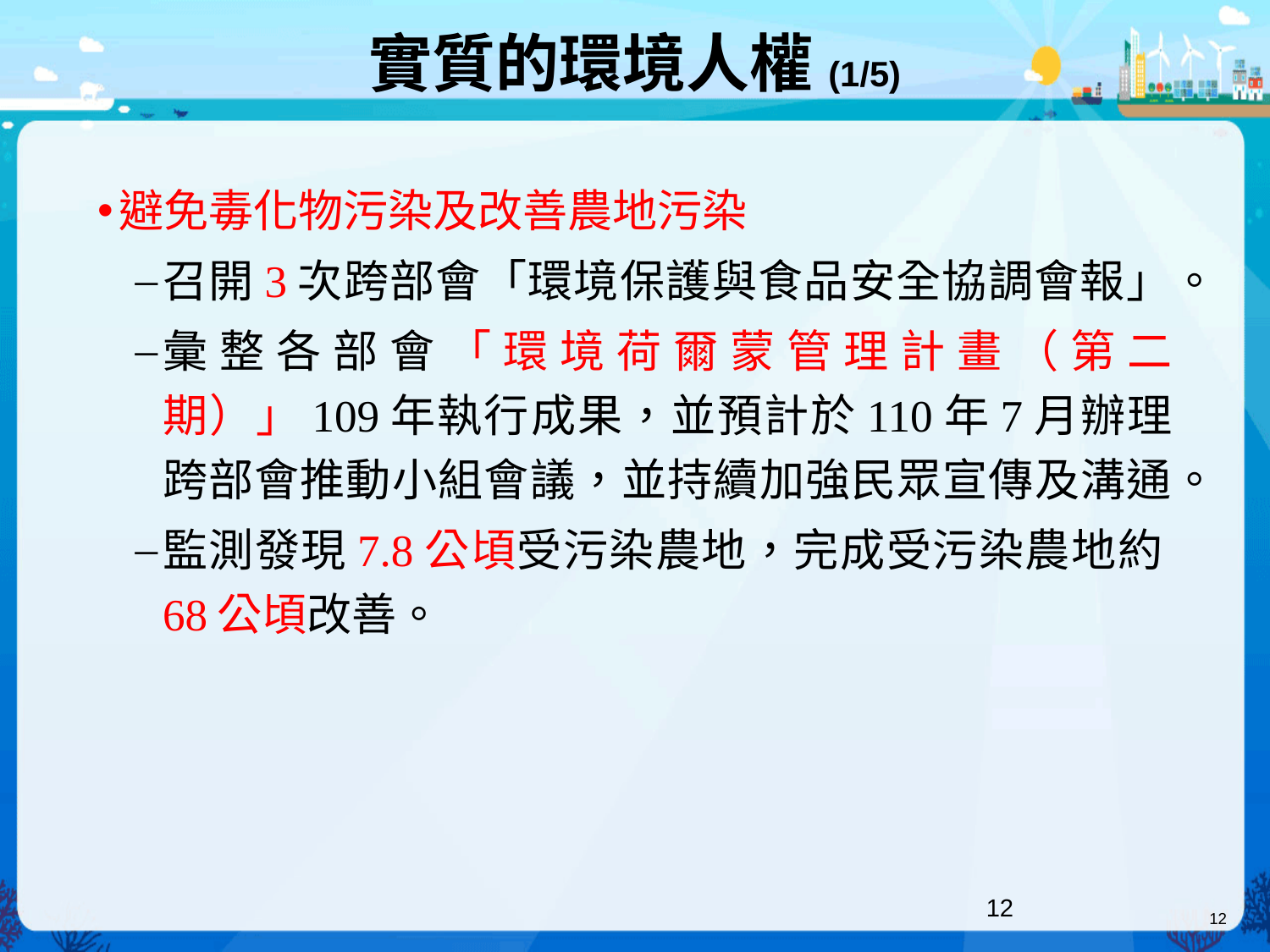

實質的環境人權(1/5)
避免毒化物污染及改善農地污染
召開3次跨部會「環境保護與食品安全協調會報」。
彙整各部會「環境荷爾蒙管理計畫（第二期）」109年執行成果，並預計於110年7月辦理跨部會推動小組會議，並持續加強民眾宣傳及溝通。
監測發現7.8公頃受污染農地，完成受污染農地約68公頃改善。
12